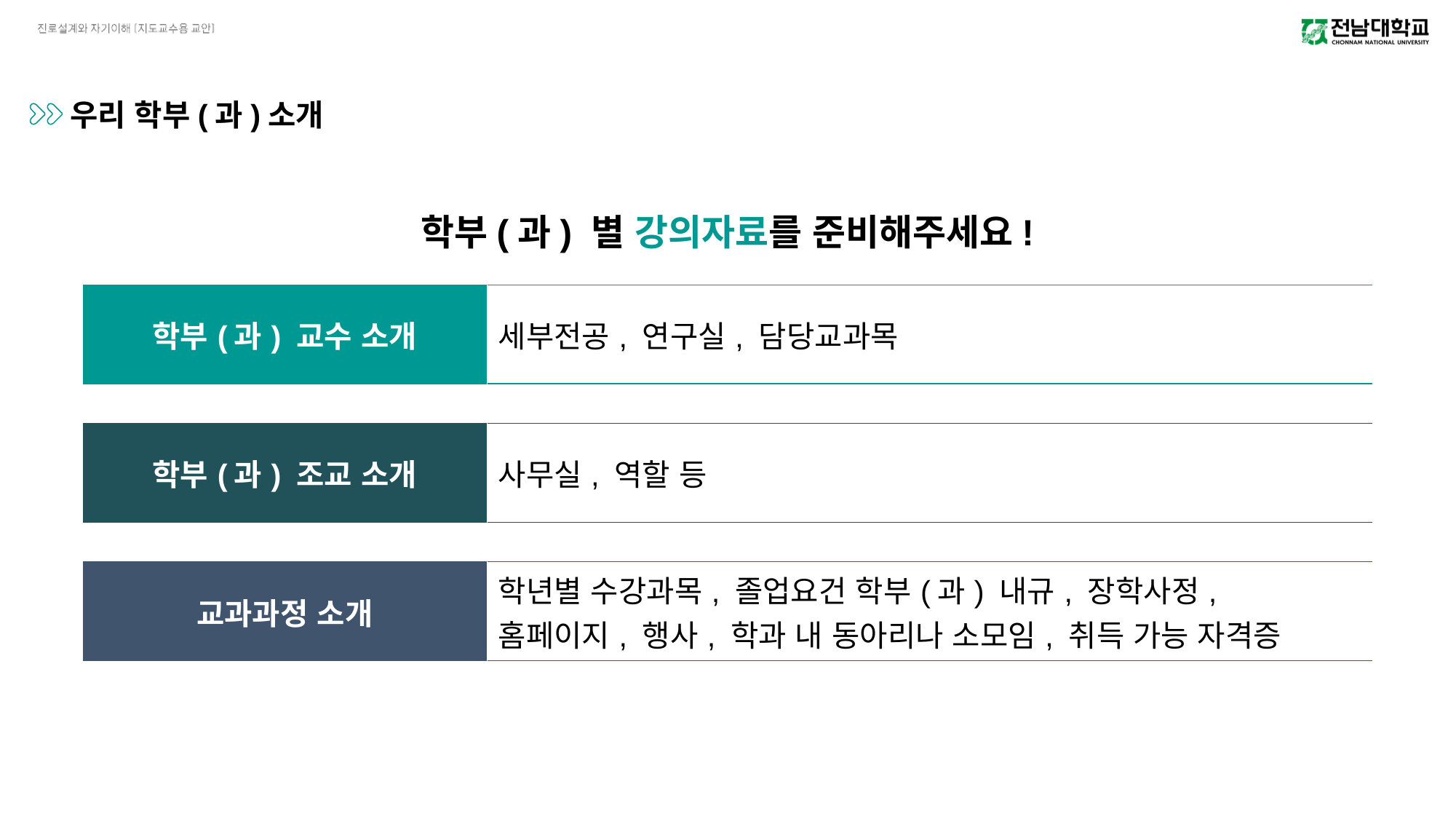

우리 학부(과)소개

학부(과) 별 강의자료를 준비해주세요!
| 학부(과) 교수 소개 | 세부전공, 연구실, 담당교과목 |
| --- | --- |
| 학부(과) 조교 소개 | 사무실, 역할 등 |
| --- | --- |
| 교과과정 소개 | 학년별 수강과목, 졸업요건 학부(과) 내규, 장학사정, 홈페이지, 행사, 학과 내 동아리나 소모임, 취득 가능 자격증 |
| --- | --- |